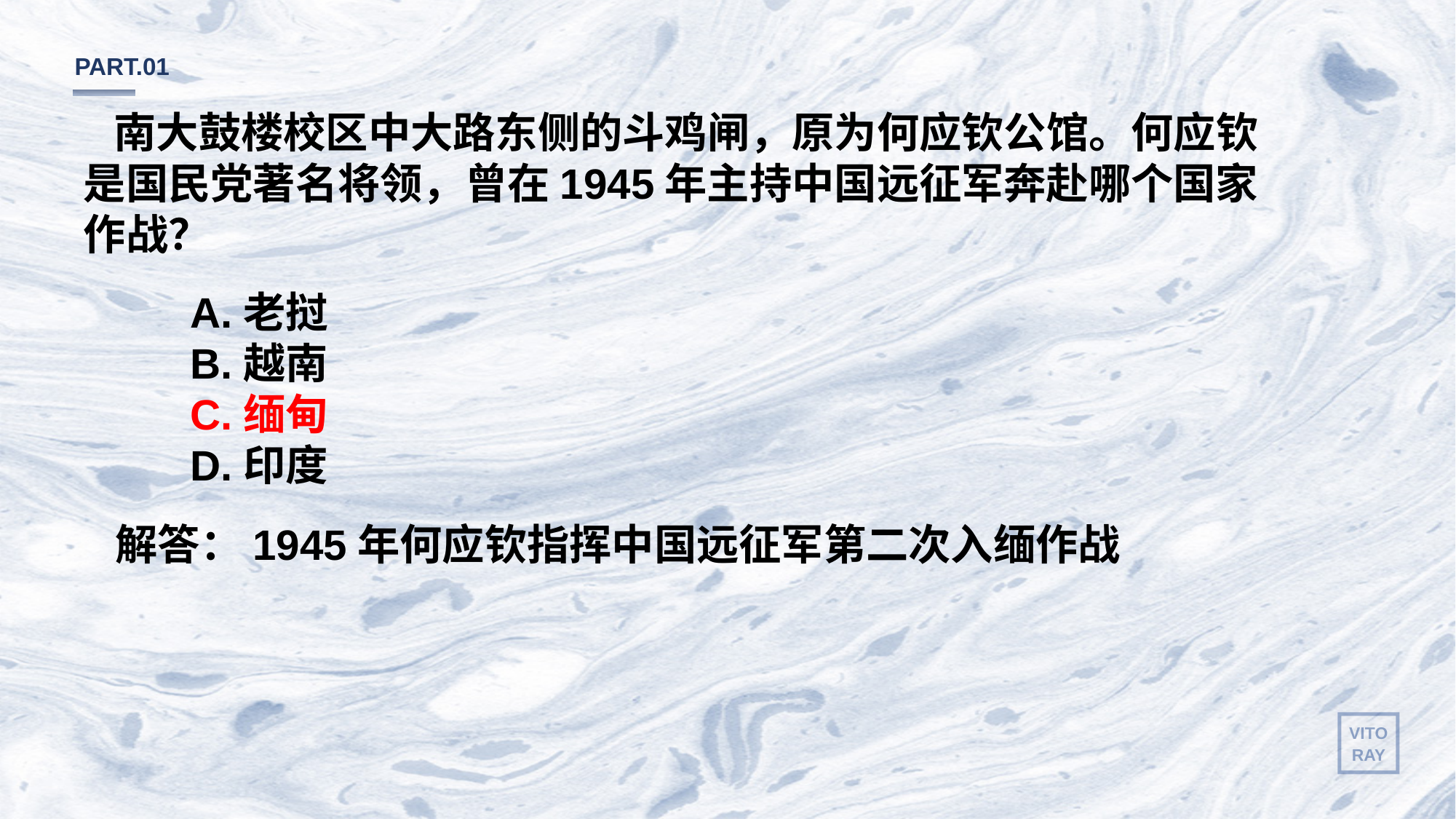

PART.01

南大鼓楼校区中大路东侧的斗鸡闸，原为何应钦公馆。何应钦是国民党著名将领，曾在1945年主持中国远征军奔赴哪个国家作战？
A.老挝
B.越南
C.缅甸
D.印度
解答：1945年何应钦指挥中国远征军第二次入缅作战

VITO
RAY